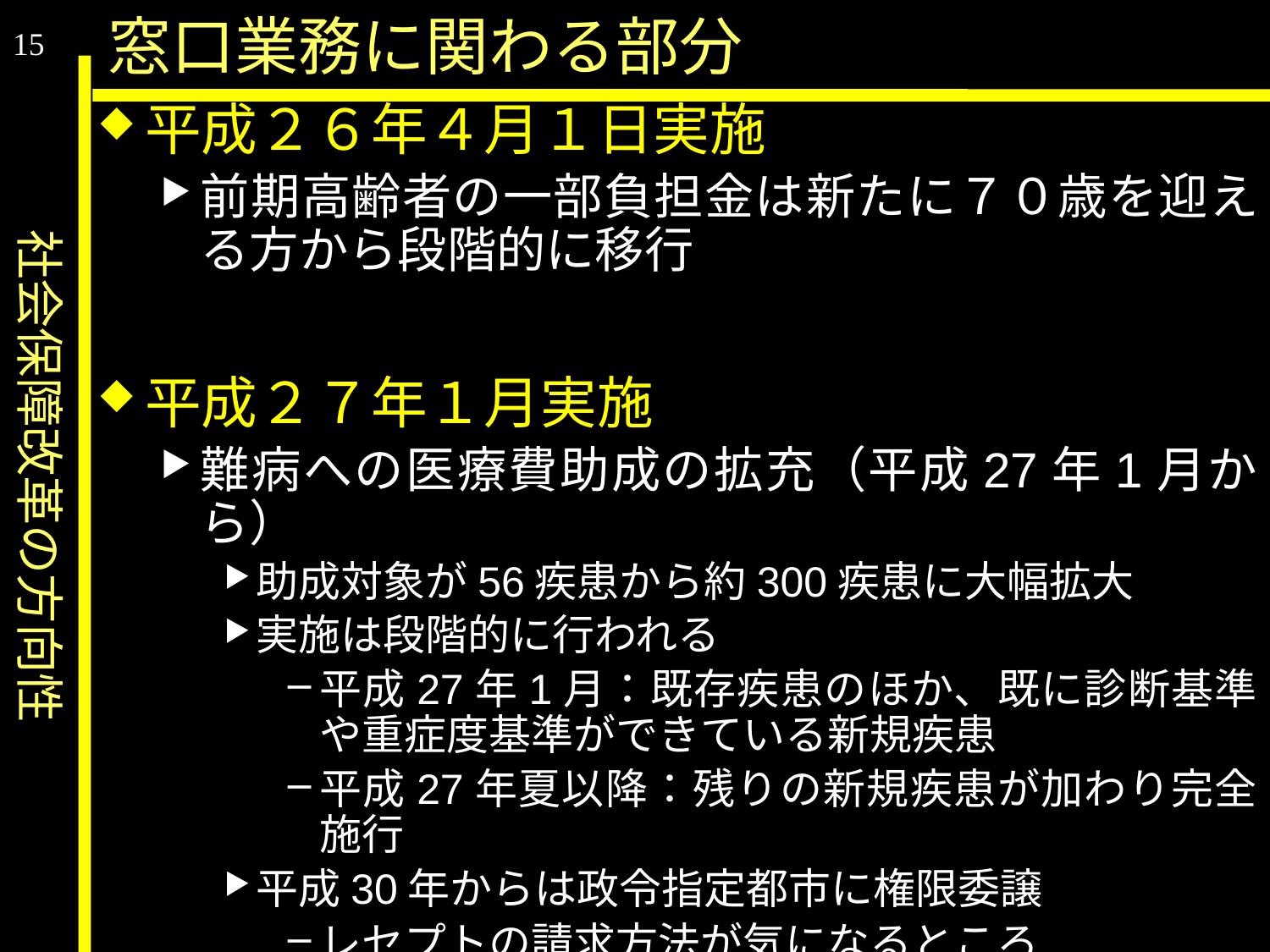

社会保障改革の方向性
窓口業務に関わる部分
15

平成２６年４月１日実施
前期高齢者の一部負担金は新たに７０歳を迎える方から段階的に移行

平成２７年１月実施
難病への医療費助成の拡充（平成27年1月から）
助成対象が56疾患から約300疾患に大幅拡大
実施は段階的に行われる
平成27年1月：既存疾患のほか、既に診断基準や重症度基準ができている新規疾患
平成27年夏以降：残りの新規疾患が加わり完全施行
平成30年からは政令指定都市に権限委譲
レセプトの請求方法が気になるところ
高額療養費制度の見直し等（平成27年1月から）